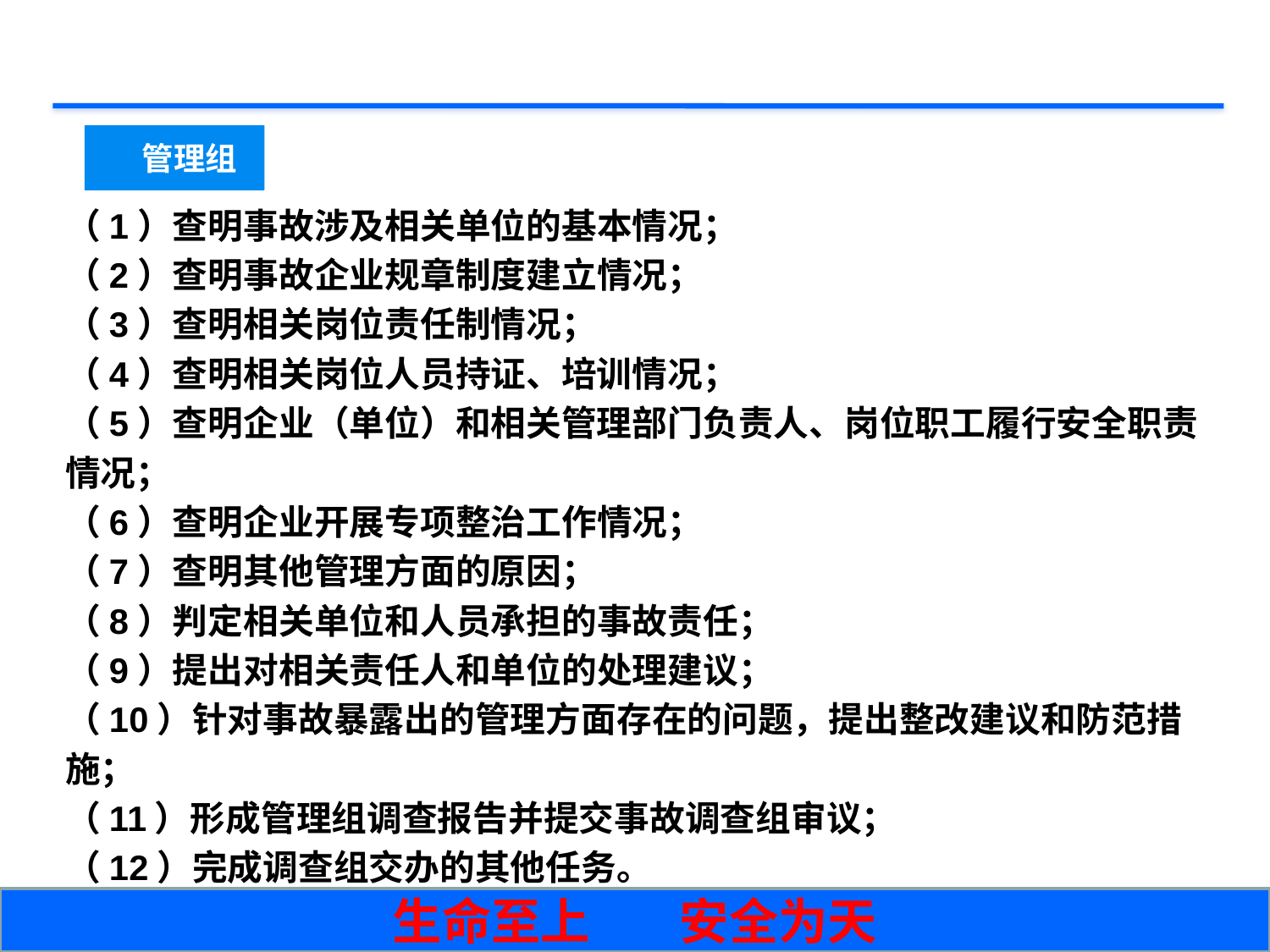

管理组
（1）查明事故涉及相关单位的基本情况；
（2）查明事故企业规章制度建立情况；
（3）查明相关岗位责任制情况；
（4）查明相关岗位人员持证、培训情况；
（5）查明企业（单位）和相关管理部门负责人、岗位职工履行安全职责情况；
（6）查明企业开展专项整治工作情况；
（7）查明其他管理方面的原因；
（8）判定相关单位和人员承担的事故责任；
（9）提出对相关责任人和单位的处理建议；
（10）针对事故暴露出的管理方面存在的问题，提出整改建议和防范措施；
（11）形成管理组调查报告并提交事故调查组审议；
（12）完成调查组交办的其他任务。